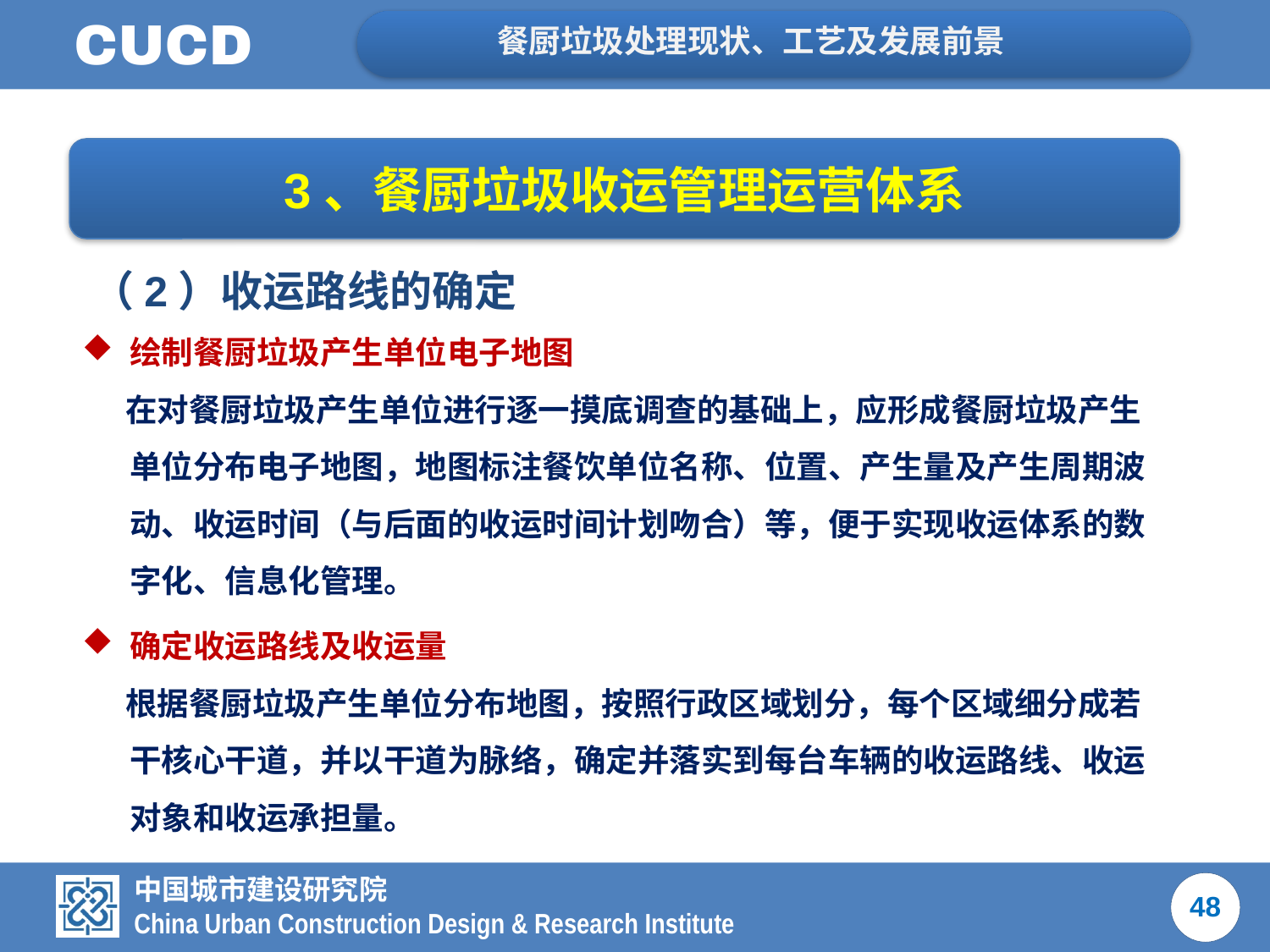

3、餐厨垃圾收运管理运营体系
（2）收运路线的确定
绘制餐厨垃圾产生单位电子地图
     在对餐厨垃圾产生单位进行逐一摸底调查的基础上，应形成餐厨垃圾产生单位分布电子地图，地图标注餐饮单位名称、位置、产生量及产生周期波动、收运时间（与后面的收运时间计划吻合）等，便于实现收运体系的数字化、信息化管理。
确定收运路线及收运量
     根据餐厨垃圾产生单位分布地图，按照行政区域划分，每个区域细分成若干核心干道，并以干道为脉络，确定并落实到每台车辆的收运路线、收运对象和收运承担量。
48